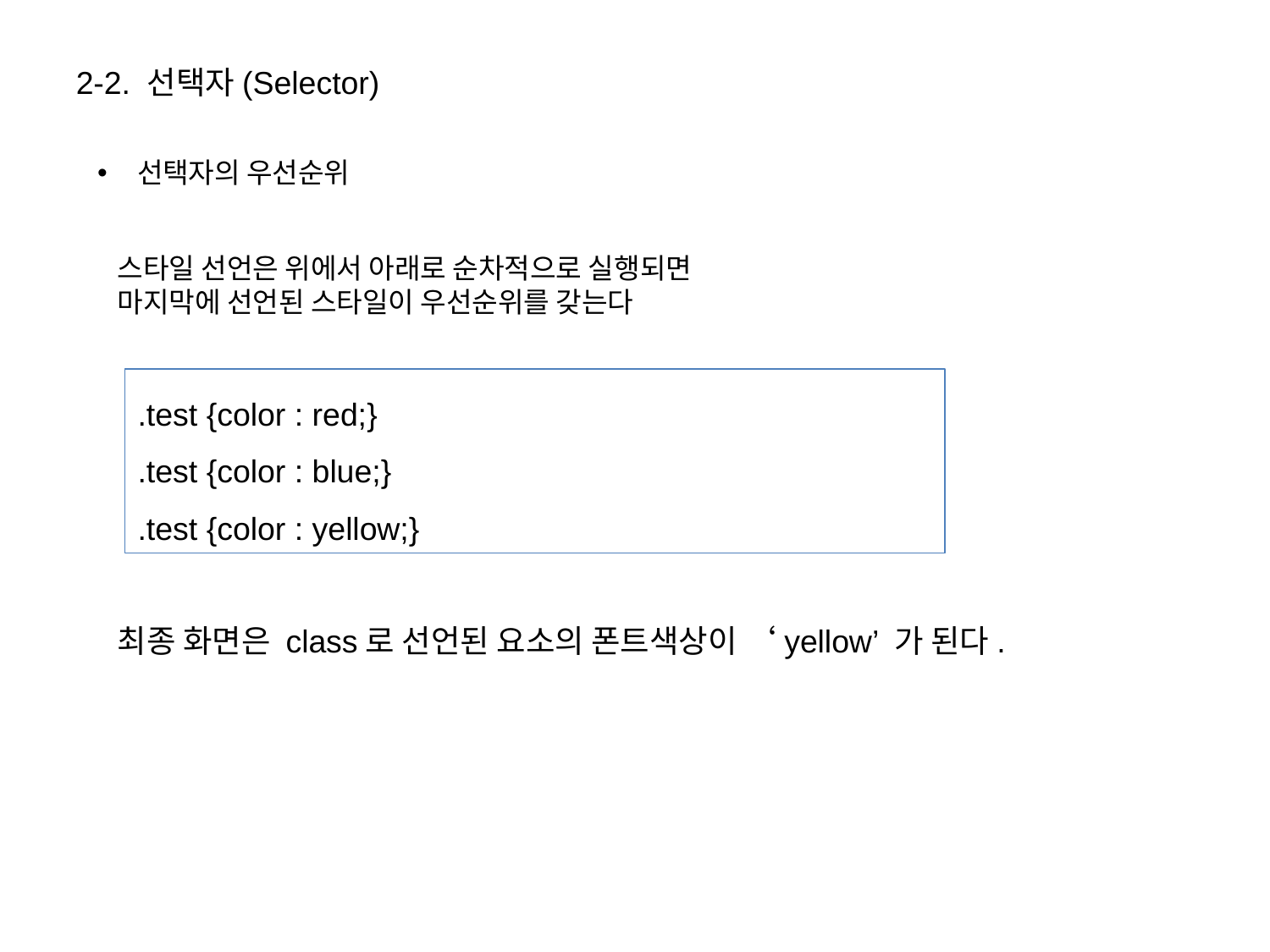

2-2. 선택자(Selector)
선택자의 우선순위
스타일 선언은 위에서 아래로 순차적으로 실행되면
마지막에 선언된 스타일이 우선순위를 갖는다
.test {color : red;}
.test {color : blue;}
.test {color : yellow;}
최종 화면은 class로 선언된 요소의 폰트색상이 ‘yellow’ 가 된다.